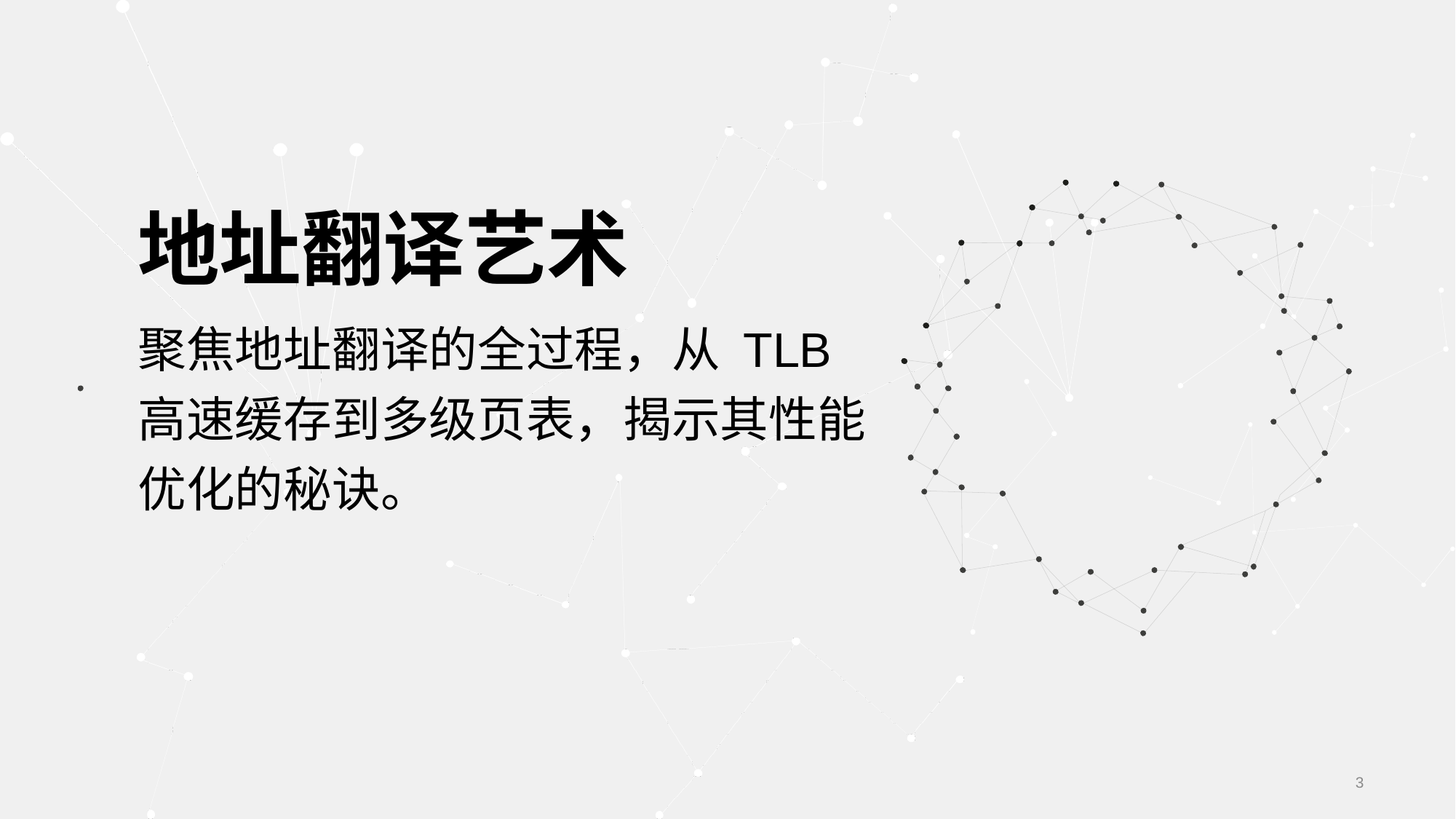

地址翻译艺术
聚焦地址翻译的全过程，从 TLB 高速缓存到多级页表，揭示其性能优化的秘诀。
3